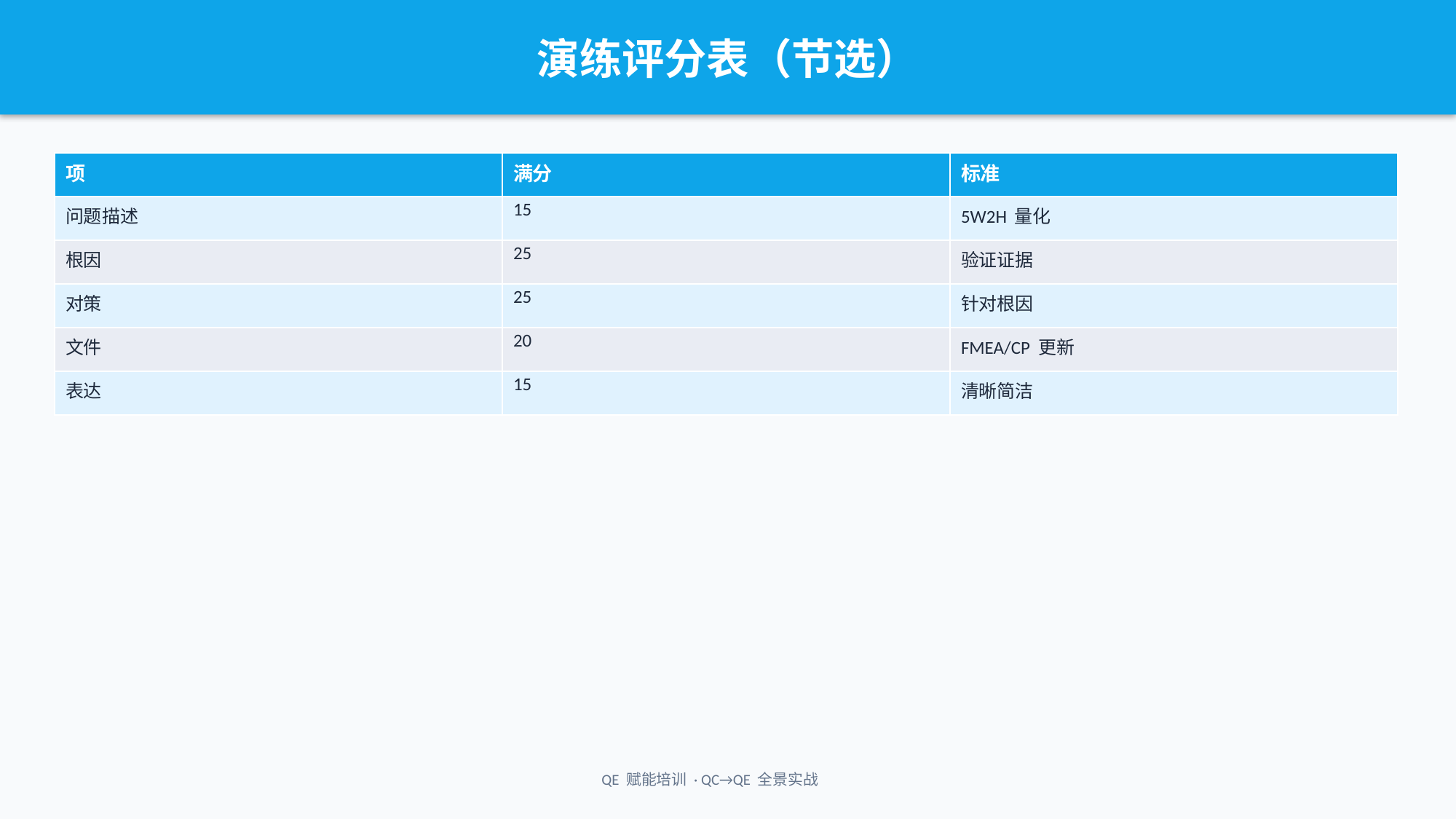

演练评分表（节选）
| 项 | 满分 | 标准 |
| --- | --- | --- |
| 问题描述 | 15 | 5W2H 量化 |
| 根因 | 25 | 验证证据 |
| 对策 | 25 | 针对根因 |
| 文件 | 20 | FMEA/CP 更新 |
| 表达 | 15 | 清晰简洁 |
QE 赋能培训 · QC→QE 全景实战